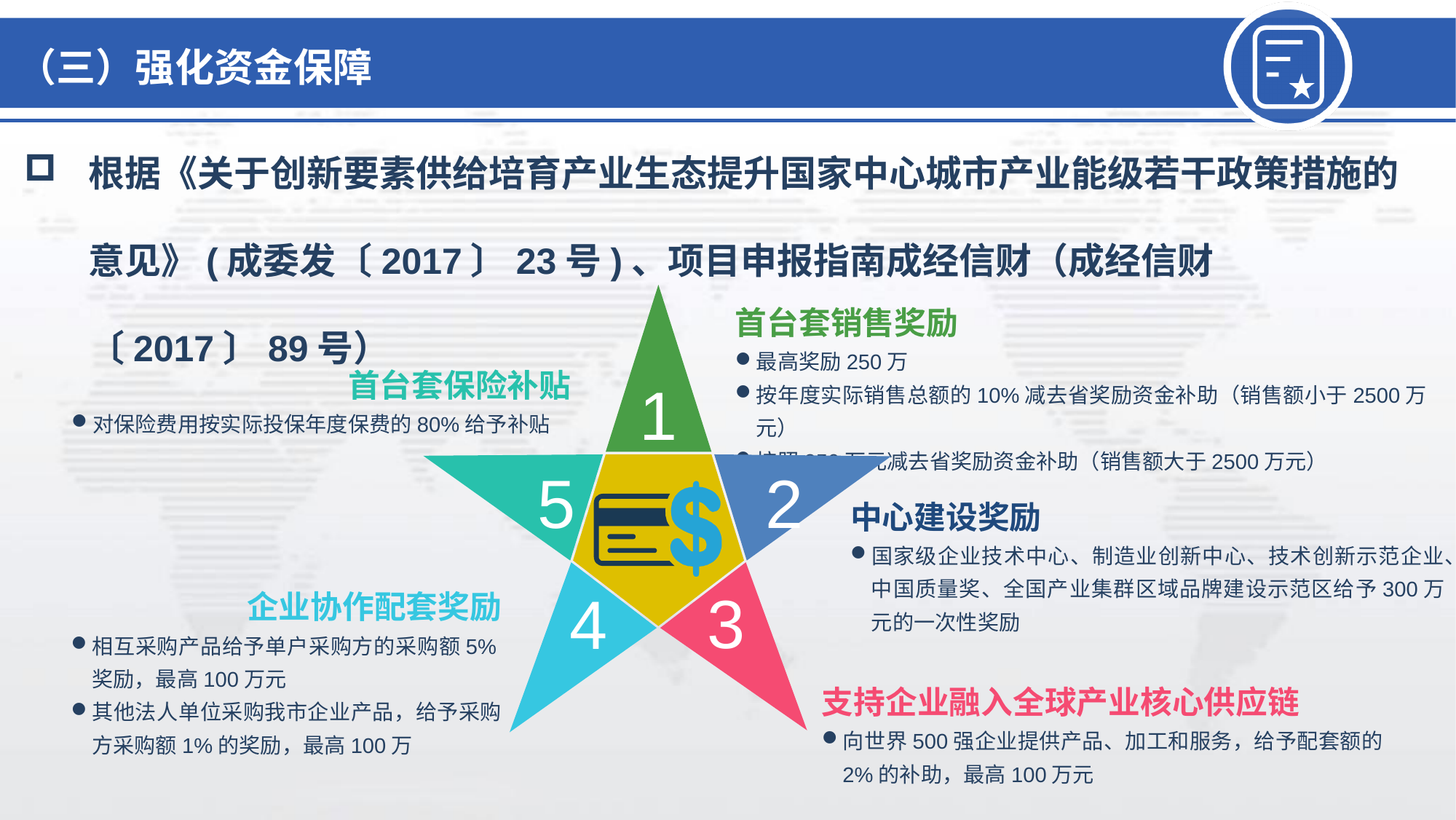

（三）强化资金保障
根据《关于创新要素供给培育产业生态提升国家中心城市产业能级若干政策措施的意见》(成委发〔2017〕23号)、项目申报指南成经信财（成经信财〔2017〕89号）
1
5

2
4
3

首台套销售奖励
最高奖励250万
按年度实际销售总额的10%减去省奖励资金补助（销售额小于2500万元）
按照250万元减去省奖励资金补助（销售额大于2500万元）
首台套保险补贴
对保险费用按实际投保年度保费的80%给予补贴
中心建设奖励
国家级企业技术中心、制造业创新中心、技术创新示范企业、中国质量奖、全国产业集群区域品牌建设示范区给予300万元的一次性奖励
企业协作配套奖励
相互采购产品给予单户采购方的采购额5%奖励，最高100万元
其他法人单位采购我市企业产品，给予采购方采购额1%的奖励，最高100万
支持企业融入全球产业核心供应链
向世界500强企业提供产品、加工和服务，给予配套额的2%的补助，最高100万元